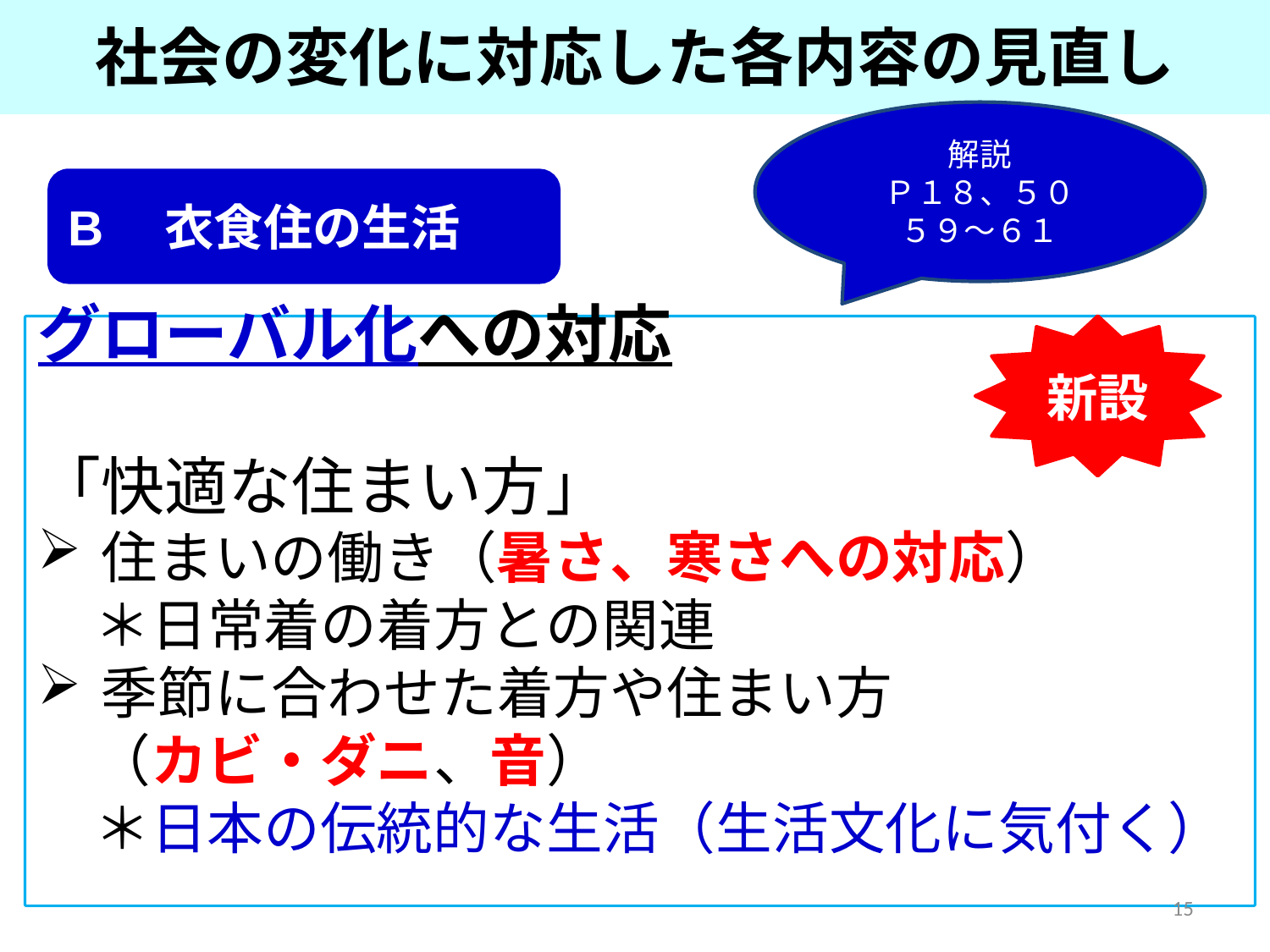

社会の変化に対応した各内容の見直し
解説
Ｐ１８、５０
５９～６１
B　衣食住の生活
グローバル化への対応

「快適な住まい方」
住まいの働き（暑さ、寒さへの対応）
　＊日常着の着方との関連
季節に合わせた着方や住まい方
　（カビ・ダニ、音）
　＊日本の伝統的な生活（生活文化に気付く）
新設
15